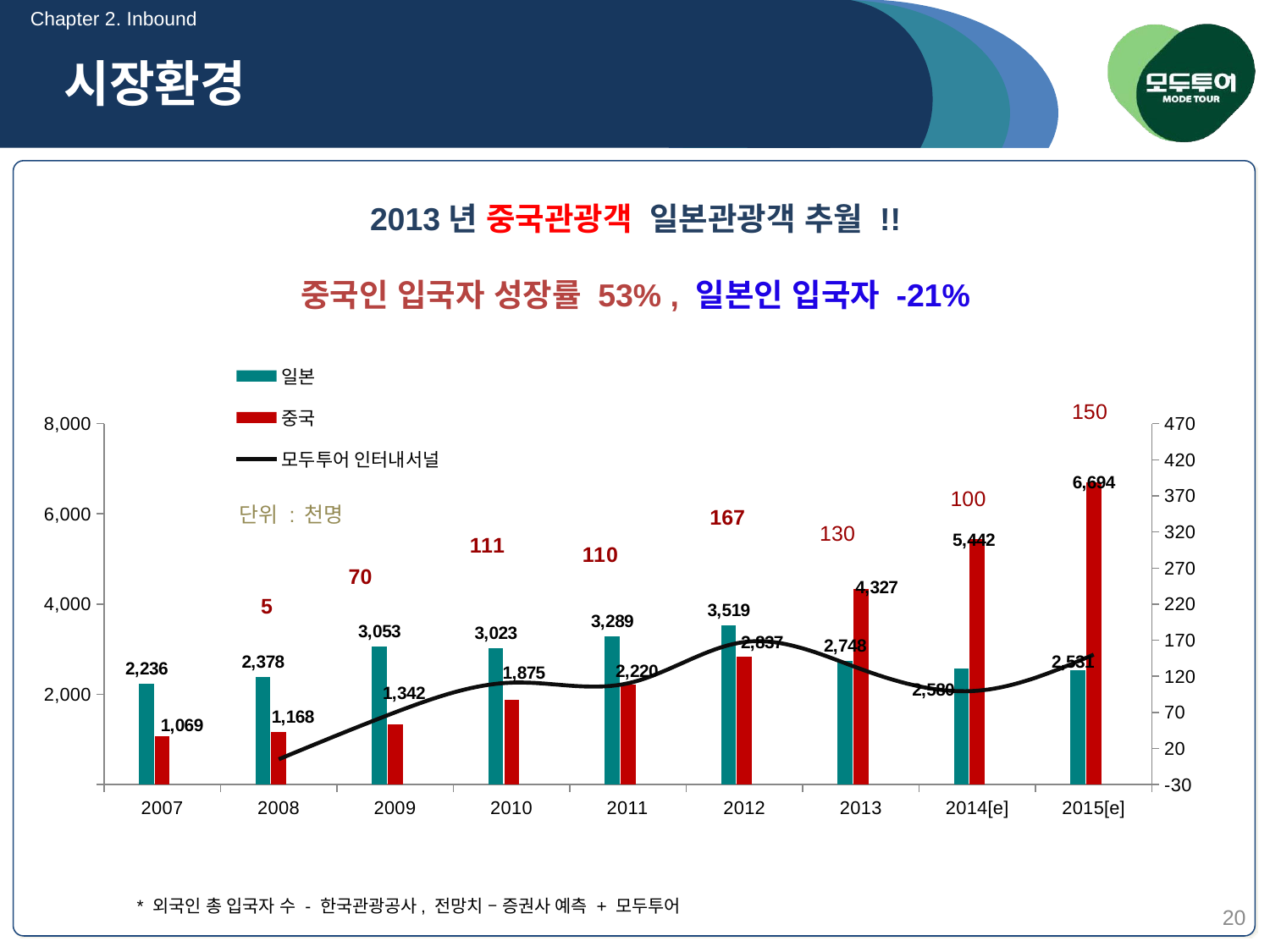

Chapter 2. Inbound
시장환경
2013년 중국관광객  일본관광객 추월 !!

중국인 입국자 성장률 53% , 일본인 입국자 -21%

### Chart

| Category | 일본 | 중국 | 열1 | 모두투어 인터내서널 |
|---|---|---|---|---|
| 2007 | 2235963.0 | 1068925.0 | None | None |
| 2008 | 2378102.0 | 1167891.0 | None | 5080.0 |
| 2009 | 3053311.0 | 1342317.0 | None | 70029.0 |
| 2010 | 3023009.0 | 1875157.0 | None | 111205.0 |
| 2011 | 3289051.0 | 2220196.0 | None | 110302.0 |
| 2012 | 3518792.0 | 2836892.0 | None | 167493.0 |
| 2013 | 2747750.0 | 4326869.0 | None | 130000.0 |
| 2014[e] | 2580000.0 | 5442000.0 | None | 100000.0 |
| 2015[e] | 2531000.0 | 6694000.0 | None | 150000.0 |
* 외국인 총 입국자 수 - 한국관광공사, 전망치 – 증권사 예측 + 모두투어
20